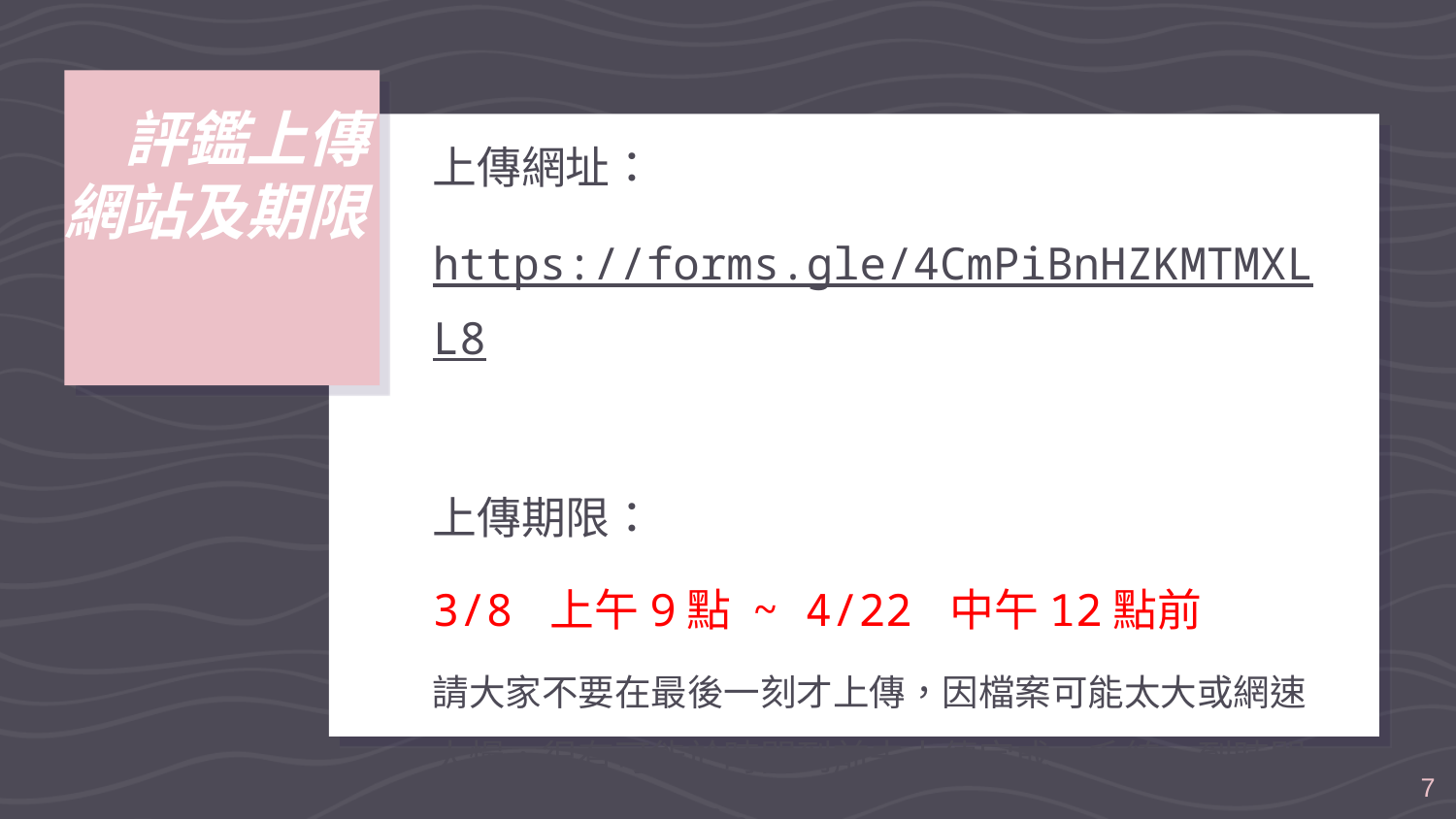

# 評鑑上傳 網站及期限
上傳網址：
https://forms.gle/4CmPiBnHZKMTMXLL8
上傳期限：
3/8 上午9點 ~ 4/22 中午12點前
請大家不要在最後一刻才上傳，因檔案可能太大或網速太慢，很有可能於時間到前未上傳完成，系統一到時間關閉就無法上傳了。
7